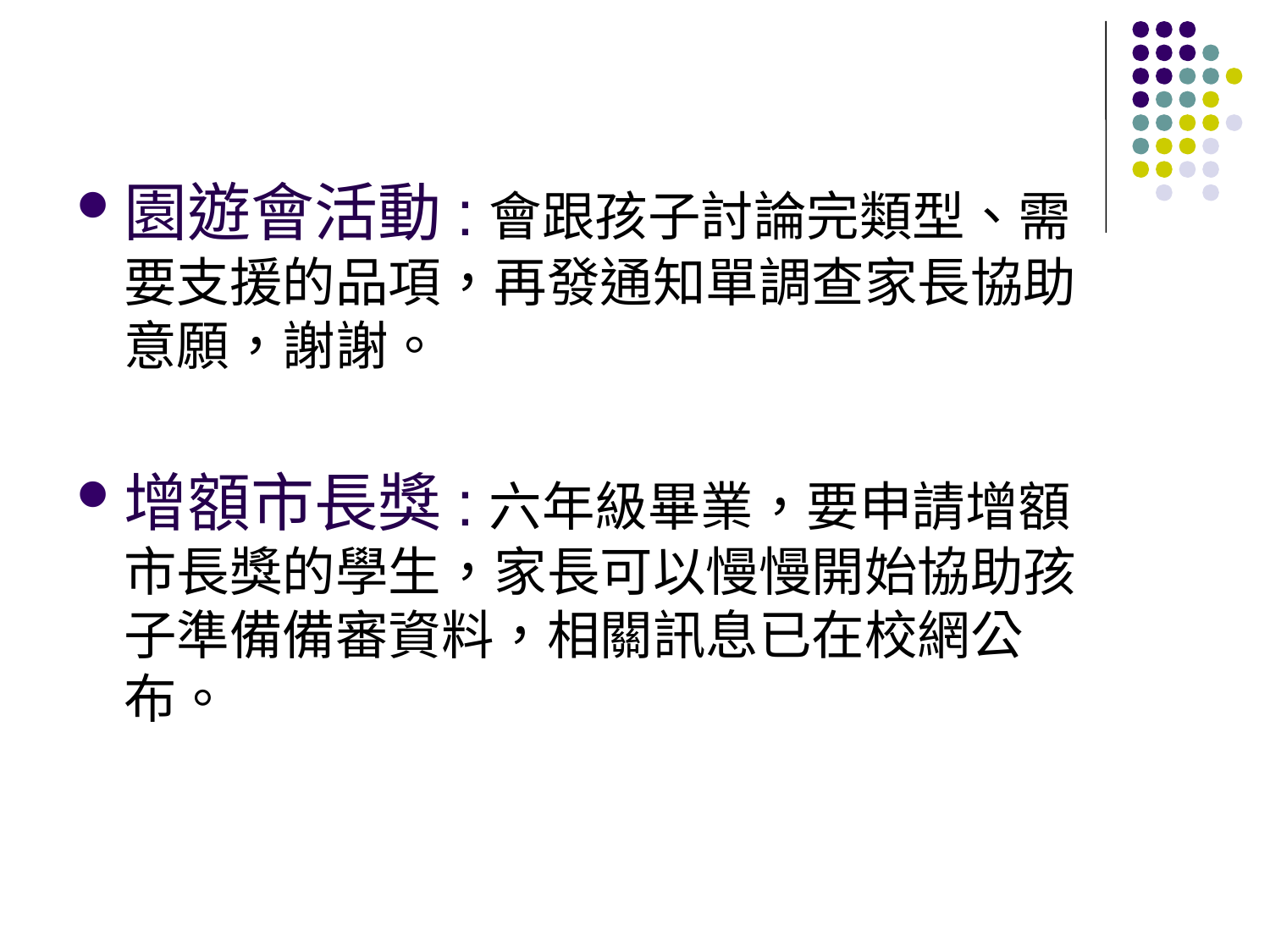

園遊會活動:會跟孩子討論完類型、需要支援的品項，再發通知單調查家長協助意願，謝謝。

增額市長獎:六年級畢業，要申請增額市長獎的學生，家長可以慢慢開始協助孩子準備備審資料，相關訊息已在校網公布。